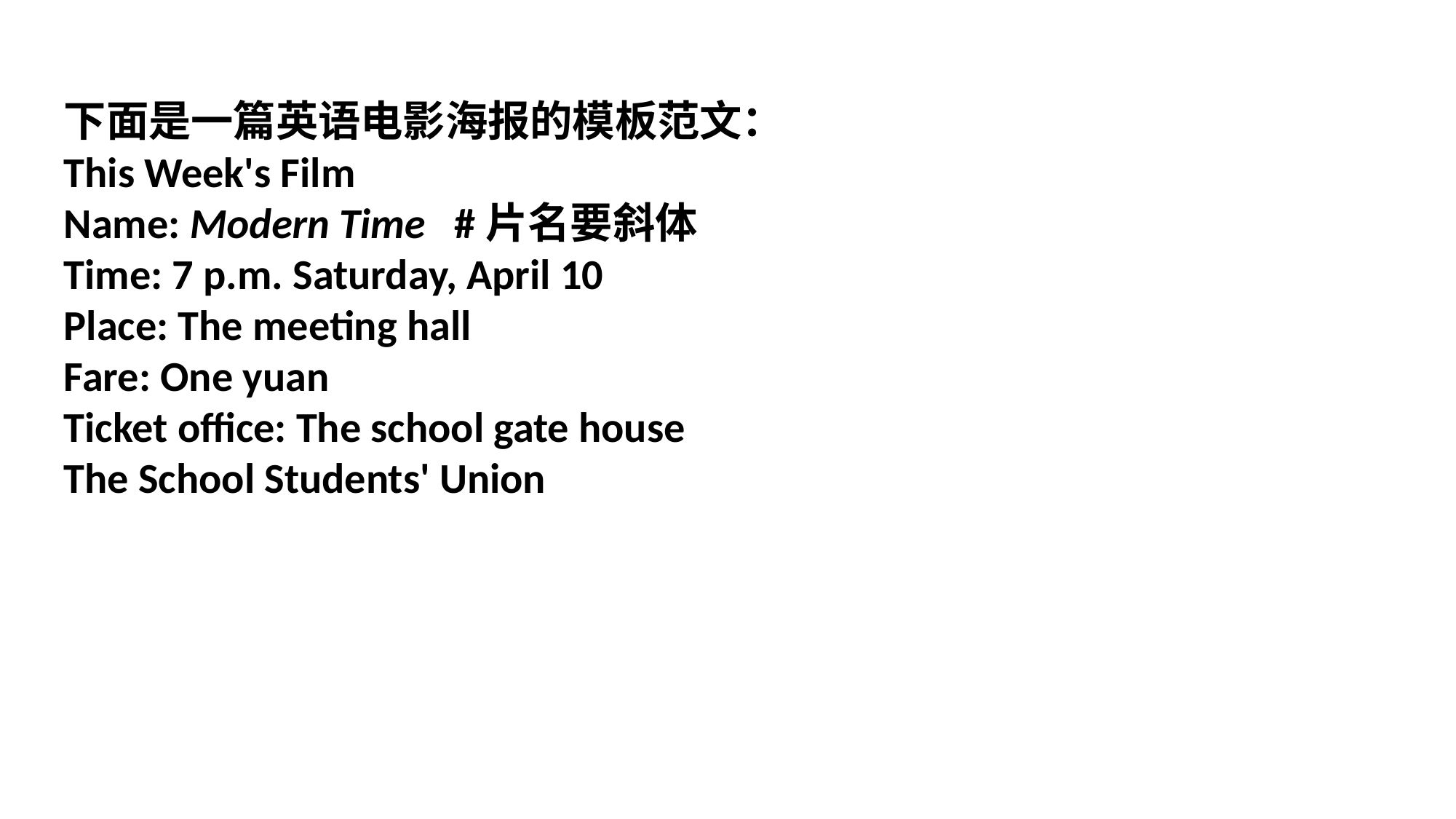

下面是一篇英语电影海报的模板范文：
This Week's Film
Name: Modern Time   #片名要斜体
Time: 7 p.m. Saturday, April 10
Place: The meeting hall
Fare: One yuan
Ticket office: The school gate house
The School Students' Union